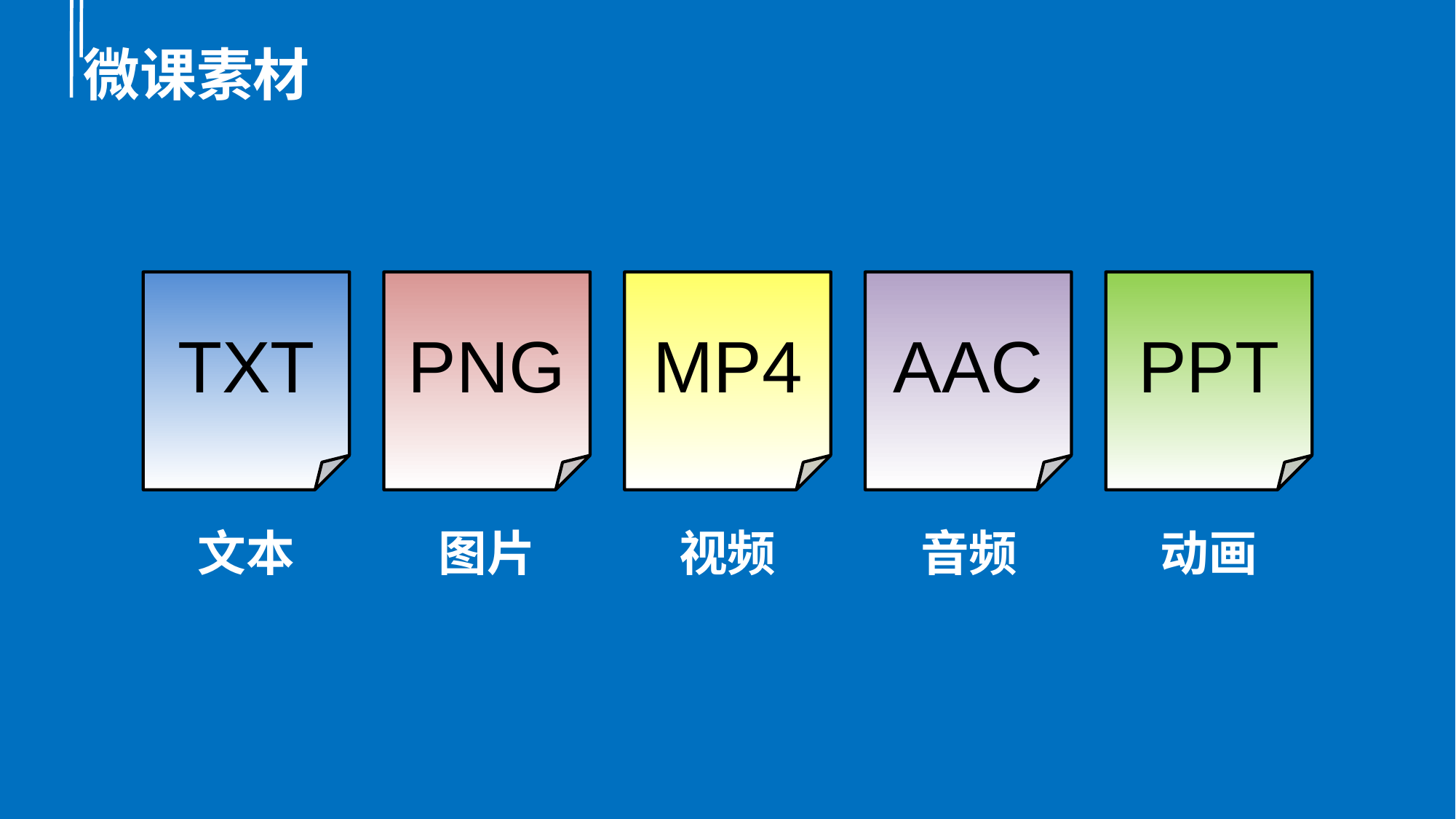

# 微课素材
TXT
PNG
MP4
AAC
PPT
音频
动画
视频
文本
图片